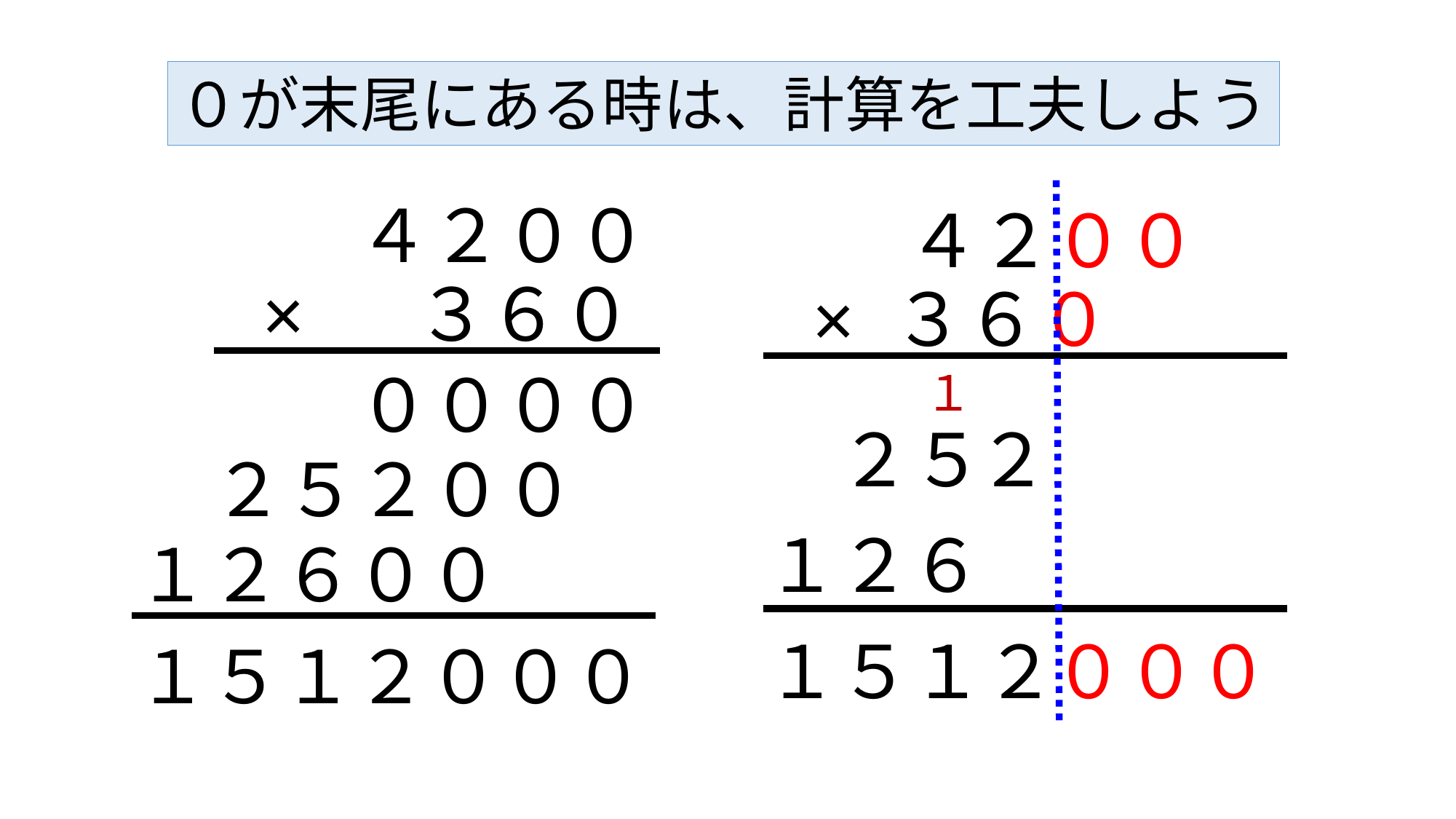

０が末尾にある時は、計算を工夫しよう
４２００
４２００
× 　３６０
× ３６０
００００
１
２
２５
２５２００
６
１２
１２６００
１５１２
０００
１５１２０００